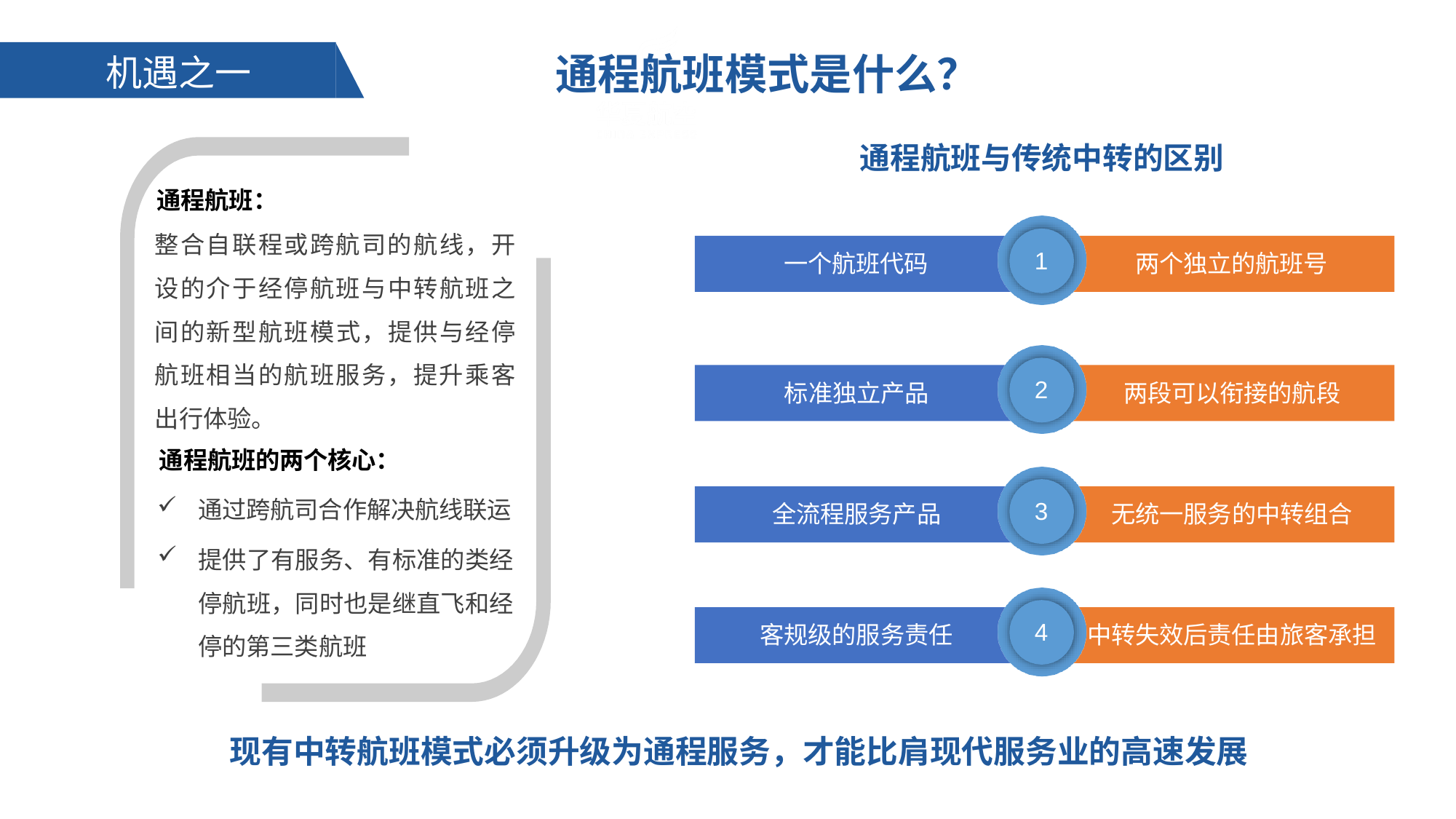

通程航班模式是什么？

# 机遇之一
通程航班与传统中转的区别

通程航班：
整合自联程或跨航司的航线，开 设的介于经停航班与中转航班之 间的新型航班模式，提供与经停 航班相当的航班服务，提升乘客 出行体验。
通程航班的两个核心：
通过跨航司合作解决航线联运
提供了有服务、有标准的类经 停航班，同时也是继直飞和经 停的第三类航班

1
一个航班代码
两个独立的航班号

2
标准独立产品
两段可以衔接的航段

3
全流程服务产品
无统一服务的中转组合

4
客规级的服务责任
中转失效后责任由旅客承担
现有中转航班模式必须升级为通程服务，才能比肩现代服务业的高速发展